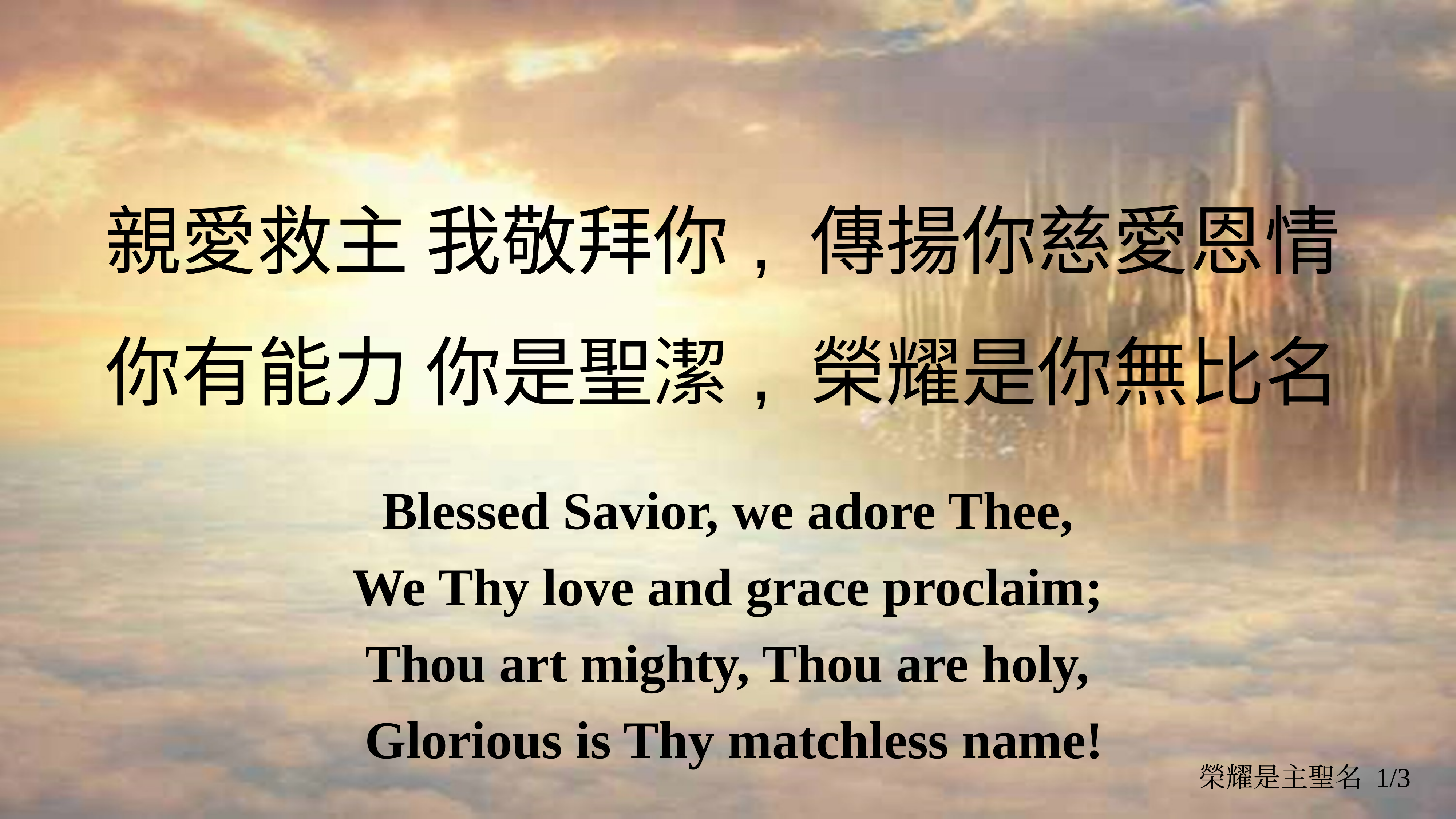

親愛救主 我敬拜你, 傳揚你慈愛恩情
你有能力 你是聖潔, 榮耀是你無比名
Blessed Savior, we adore Thee,
We Thy love and grace proclaim;
Thou art mighty, Thou are holy,
 Glorious is Thy matchless name!
榮耀是主聖名 1/3